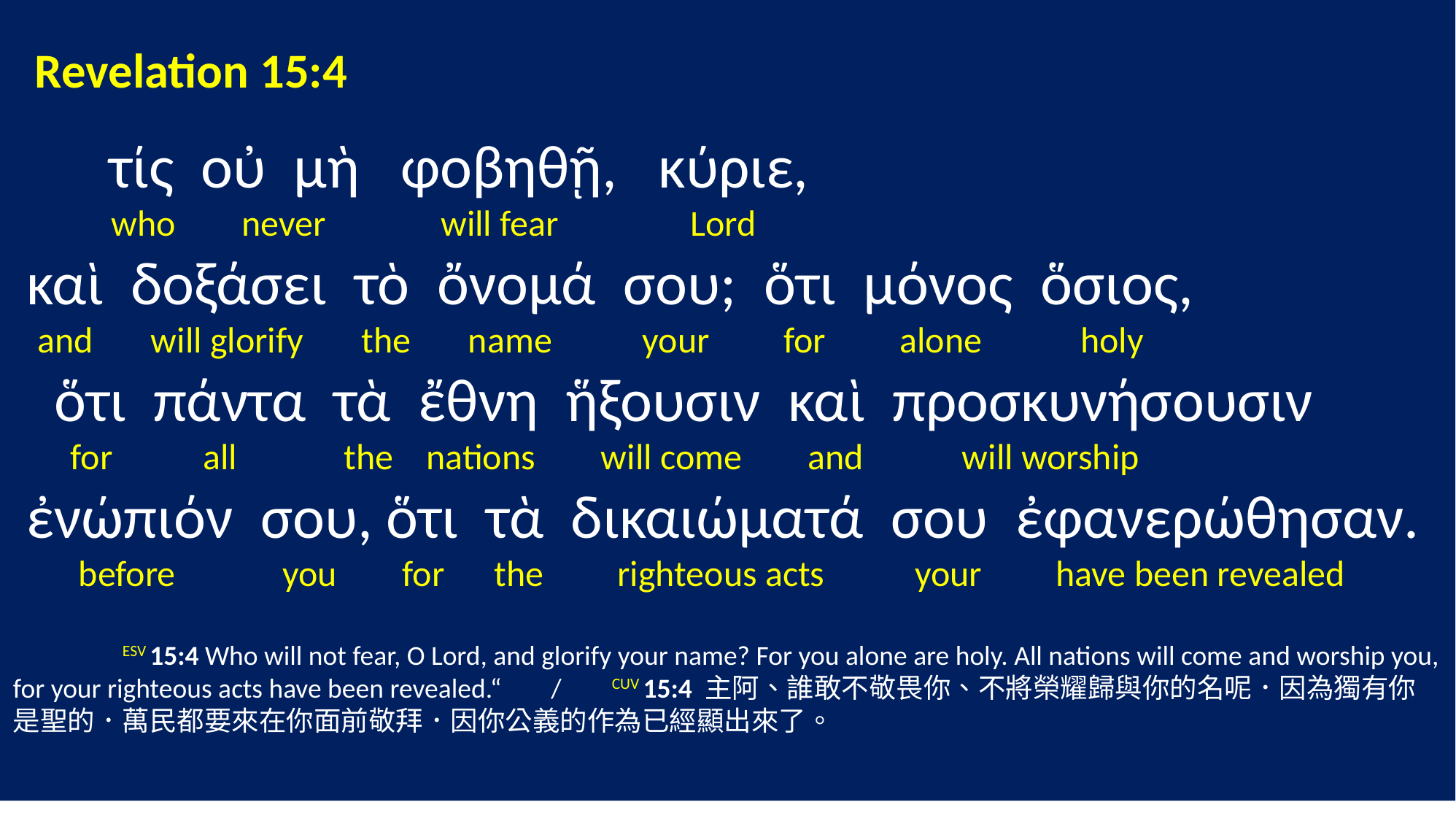

Revelation 15:4

       τίς  οὐ  μὴ   φοβηθῇ,   κύριε,
            who        never              will fear                Lord
 καὶ  δοξάσει  τὸ  ὄνομά  σου;  ὅτι  μόνος  ὅσιος,
   and       will glorify       the       name           your         for         alone            holy
   ὅτι  πάντα  τὰ  ἔθνη  ἥξουσιν  καὶ  προσκυνήσουσιν
       for           all             the    nations        will come        and            will worship
 ἐνώπιόν  σου, ὅτι  τὰ  δικαιώματά  σου  ἐφανερώθησαν.
        before             you        for      the         righteous acts           your         have been revealed

	ESV 15:4 Who will not fear, O Lord, and glorify your name? For you alone are holy. All nations will come and worship you, for your righteous acts have been revealed.“        /        CUV 15:4 主阿、誰敢不敬畏你、不將榮耀歸與你的名呢．因為獨有你是聖的．萬民都要來在你面前敬拜．因你公義的作為已經顯出來了。